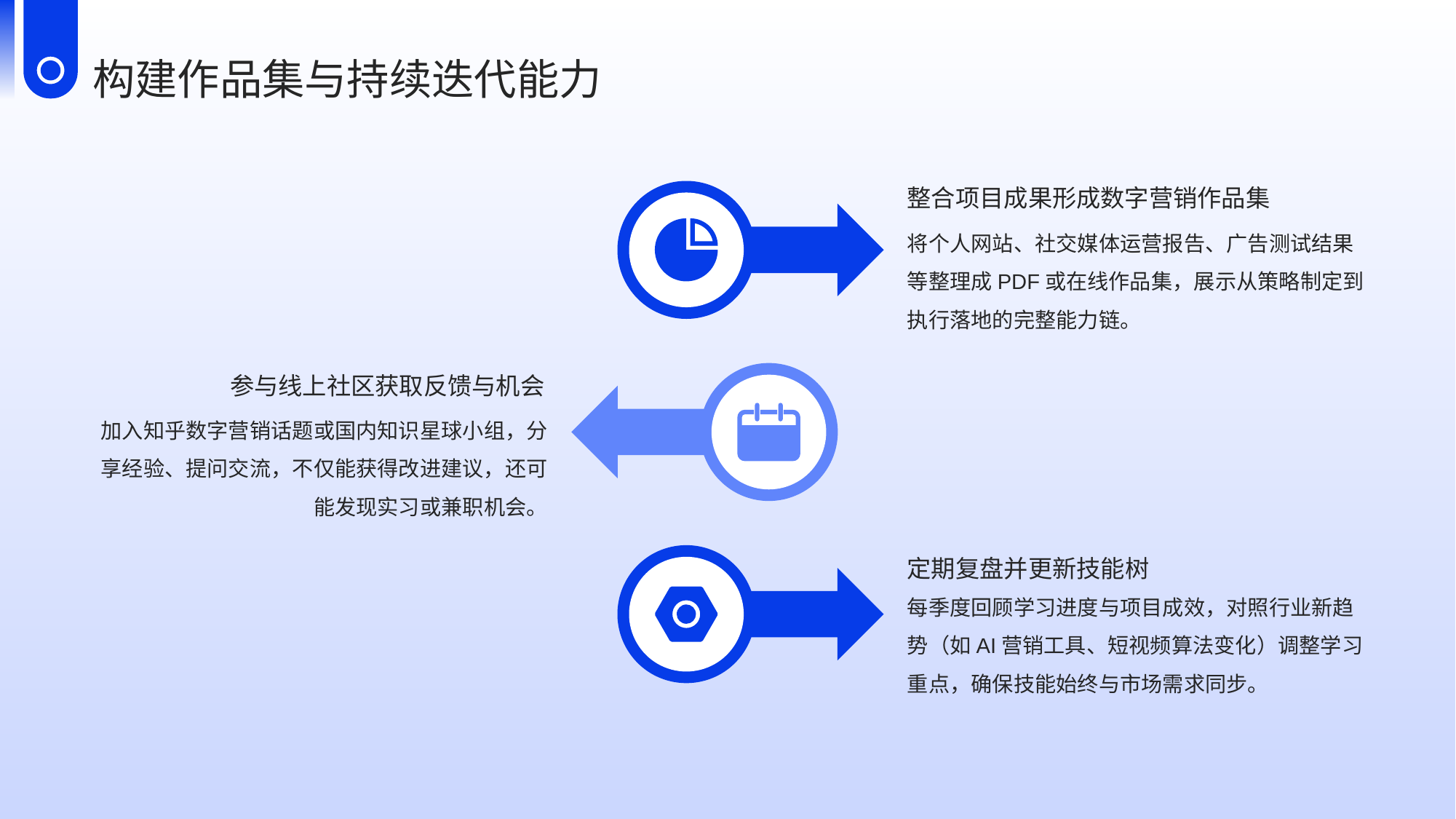

构建作品集与持续迭代能力

整合项目成果形成数字营销作品集

将个人网站、社交媒体运营报告、广告测试结果等整理成PDF或在线作品集，展示从策略制定到执行落地的完整能力链。

参与线上社区获取反馈与机会

加入知乎数字营销话题或国内知识星球小组，分享经验、提问交流，不仅能获得改进建议，还可能发现实习或兼职机会。
定期复盘并更新技能树

每季度回顾学习进度与项目成效，对照行业新趋势（如AI营销工具、短视频算法变化）调整学习重点，确保技能始终与市场需求同步。